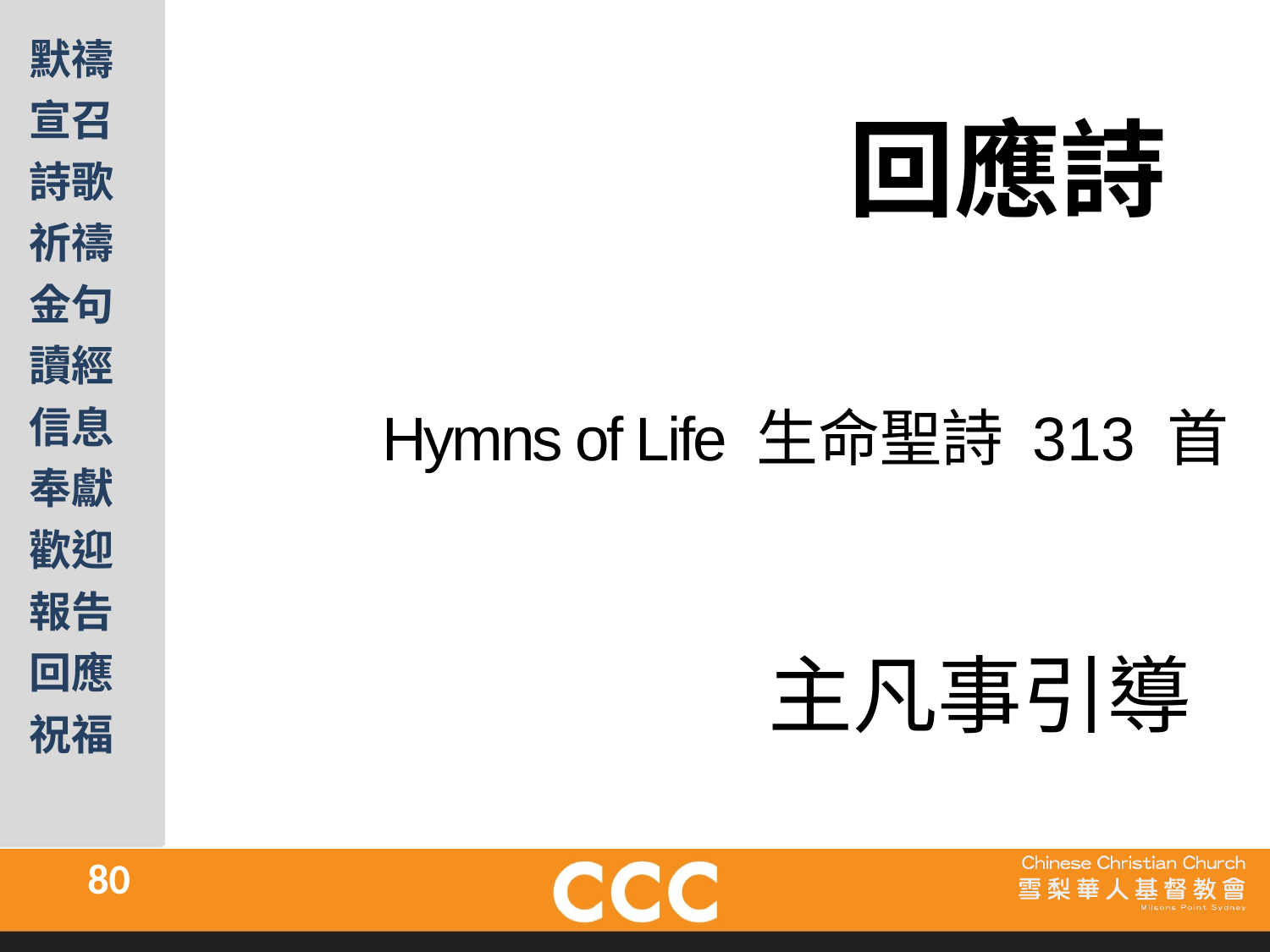

回應詩
Hymns of Life 生命聖詩 313 首
主凡事引導
80